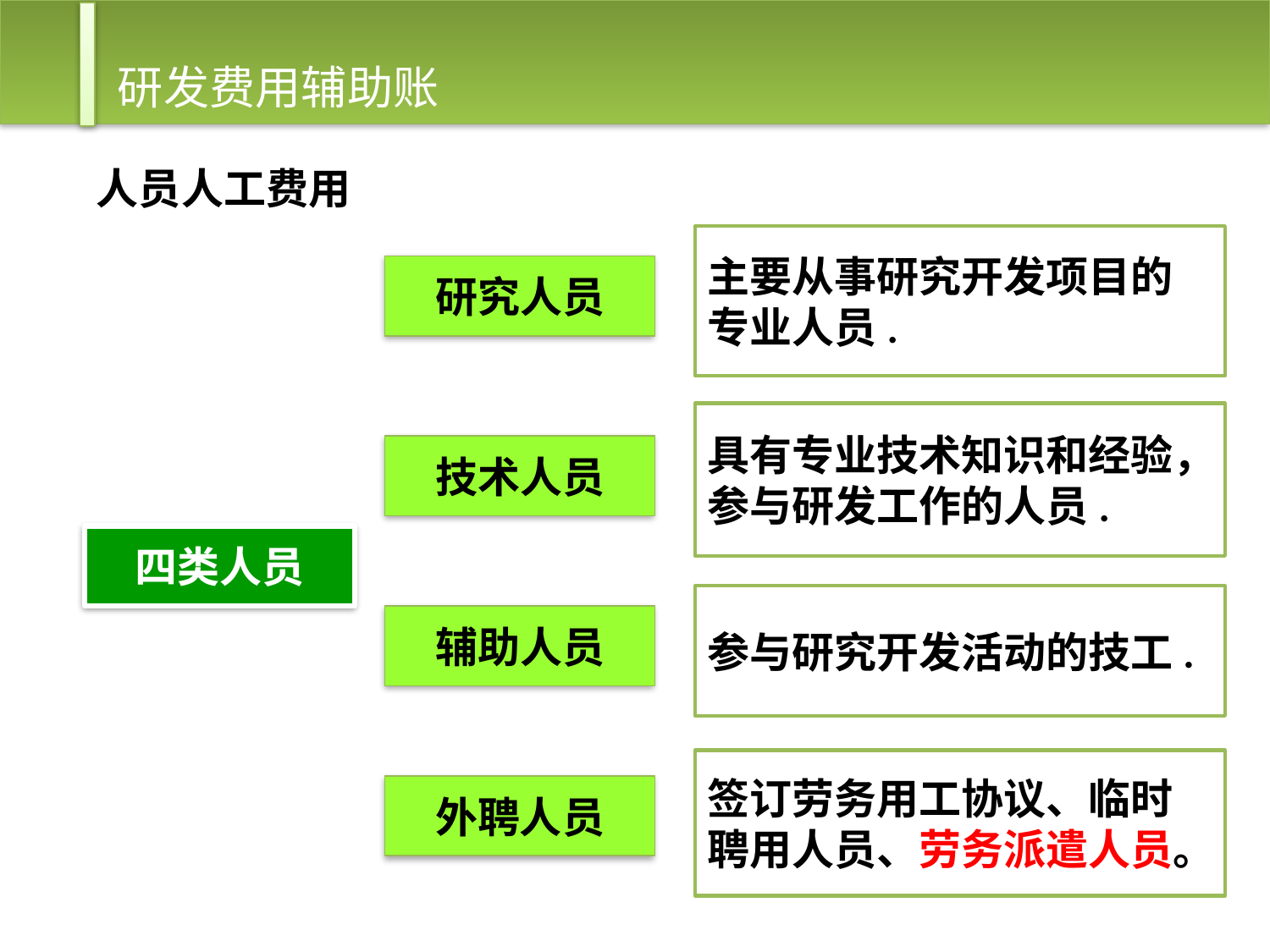

研发费用辅助账
人员人工费用
主要从事研究开发项目的专业人员.
研究人员
具有专业技术知识和经验，参与研发工作的人员.
技术人员
四类人员
参与研究开发活动的技工.
辅助人员
签订劳务用工协议、临时聘用人员、劳务派遣人员。
外聘人员